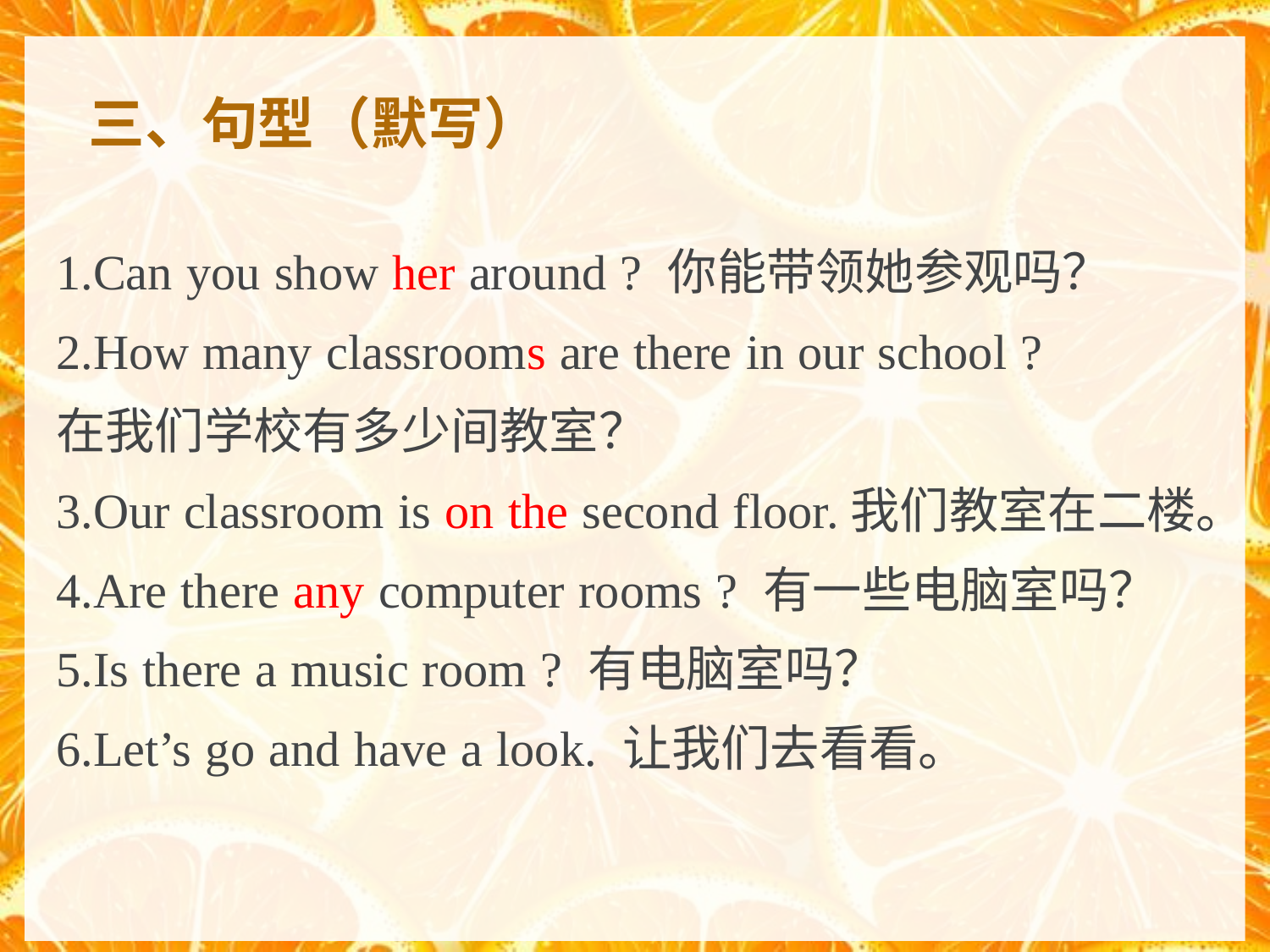

# 三、句型（默写）

1.Can you show her around ? 你能带领她参观吗？
2.How many classrooms are there in our school ?
在我们学校有多少间教室？
3.Our classroom is on the second floor.我们教室在二楼。
4.Are there any computer rooms ? 有一些电脑室吗？
5.Is there a music room ? 有电脑室吗？
6.Let’s go and have a look. 让我们去看看。